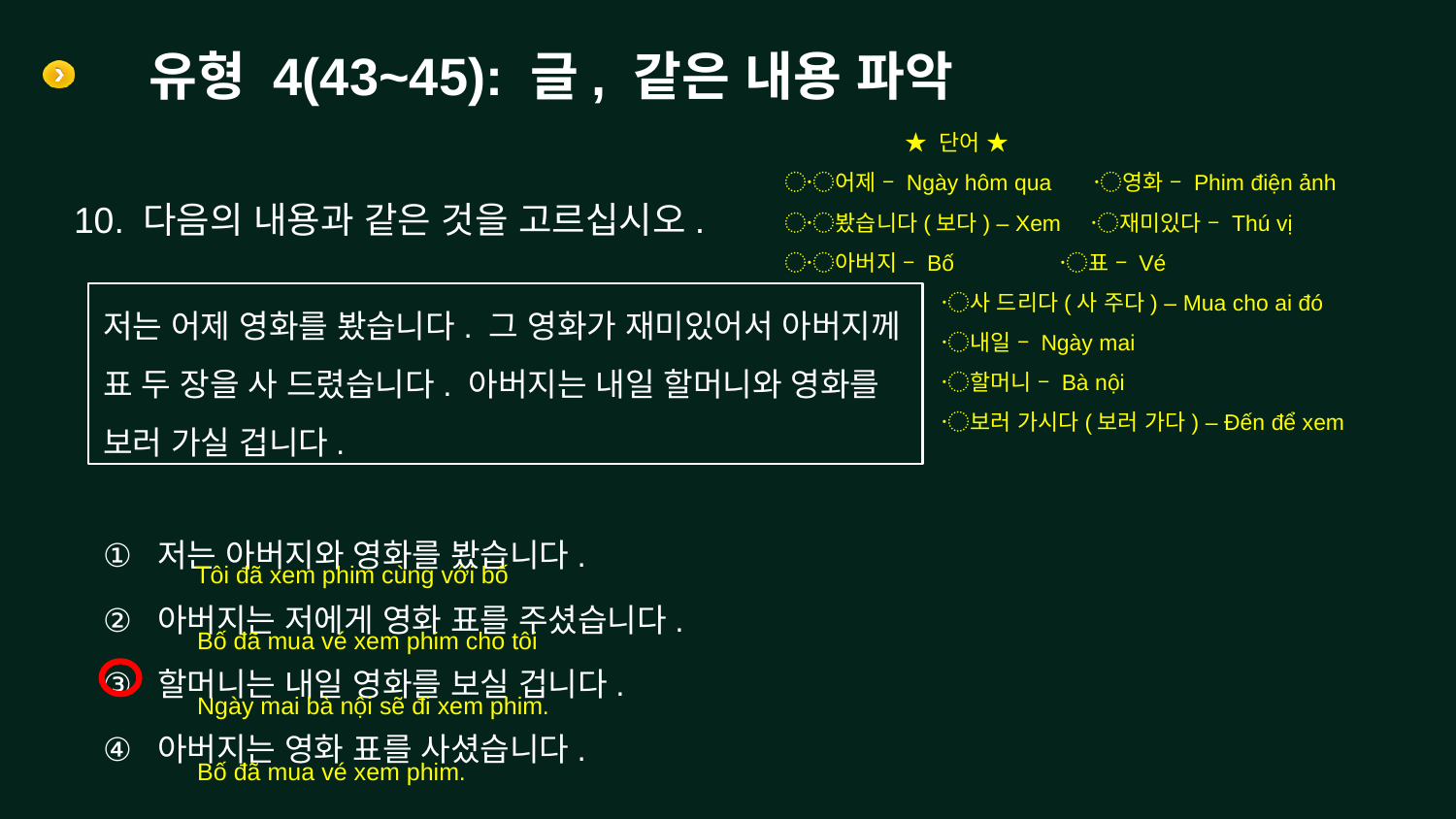

# 유형 4(43~45): 글, 같은 내용 파악
                   ★ 단어 ★
〮어제 – Ngày hôm qua      〮영화 – Phim điện ảnh
〮봤습니다(보다) – Xem    〮재미있다 – Thú vị
〮아버지 – Bố                〮표 – Vé
                        〮사 드리다(사 주다) – Mua cho ai đó
                        〮내일 – Ngày mai
                        〮할머니 – Bà nội
                        〮보러 가시다(보러 가다) – Đến để xem
10. 다음의 내용과 같은 것을 고르십시오.
저는 어제 영화를 봤습니다. 그 영화가 재미있어서 아버지께 표 두 장을 사 드렸습니다. 아버지는 내일 할머니와 영화를 보러 가실 겁니다.
저는 아버지와 영화를 봤습니다.
아버지는 저에게 영화 표를 주셨습니다.
할머니는 내일 영화를 보실 겁니다.
아버지는 영화 표를 사셨습니다.
Tôi đã xem phim cùng với bố
Bố đã mua vé xem phim cho tôi

Ngày mai bà nội sẽ đi xem phim.
Bố đã mua vé xem phim.